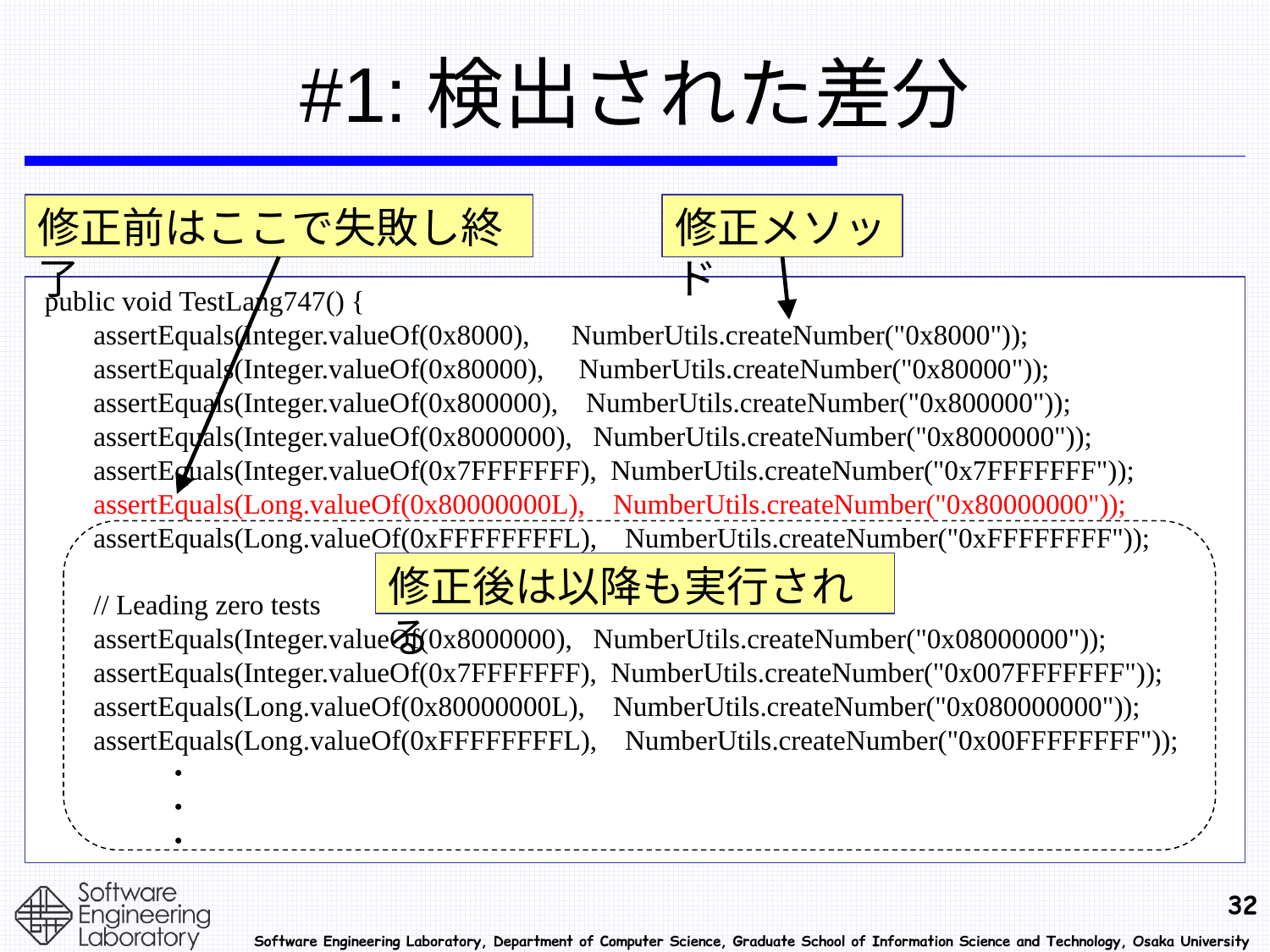

# #1:検出された差分

修正前はここで失敗し終了
修正メソッド
 public void TestLang747() {
        assertEquals(Integer.valueOf(0x8000),      NumberUtils.createNumber("0x8000"));
        assertEquals(Integer.valueOf(0x80000),     NumberUtils.createNumber("0x80000"));
        assertEquals(Integer.valueOf(0x800000),    NumberUtils.createNumber("0x800000"));
        assertEquals(Integer.valueOf(0x8000000),   NumberUtils.createNumber("0x8000000"));
        assertEquals(Integer.valueOf(0x7FFFFFFF),  NumberUtils.createNumber("0x7FFFFFFF"));
        assertEquals(Long.valueOf(0x80000000L),    NumberUtils.createNumber("0x80000000"));
        assertEquals(Long.valueOf(0xFFFFFFFFL),    NumberUtils.createNumber("0xFFFFFFFF"));

        // Leading zero tests
        assertEquals(Integer.valueOf(0x8000000),   NumberUtils.createNumber("0x08000000"));
        assertEquals(Integer.valueOf(0x7FFFFFFF),  NumberUtils.createNumber("0x007FFFFFFF"));
        assertEquals(Long.valueOf(0x80000000L),    NumberUtils.createNumber("0x080000000"));
        assertEquals(Long.valueOf(0xFFFFFFFFL),    NumberUtils.createNumber("0x00FFFFFFFF"));
	・
	・
	・

修正後は以降も実行される